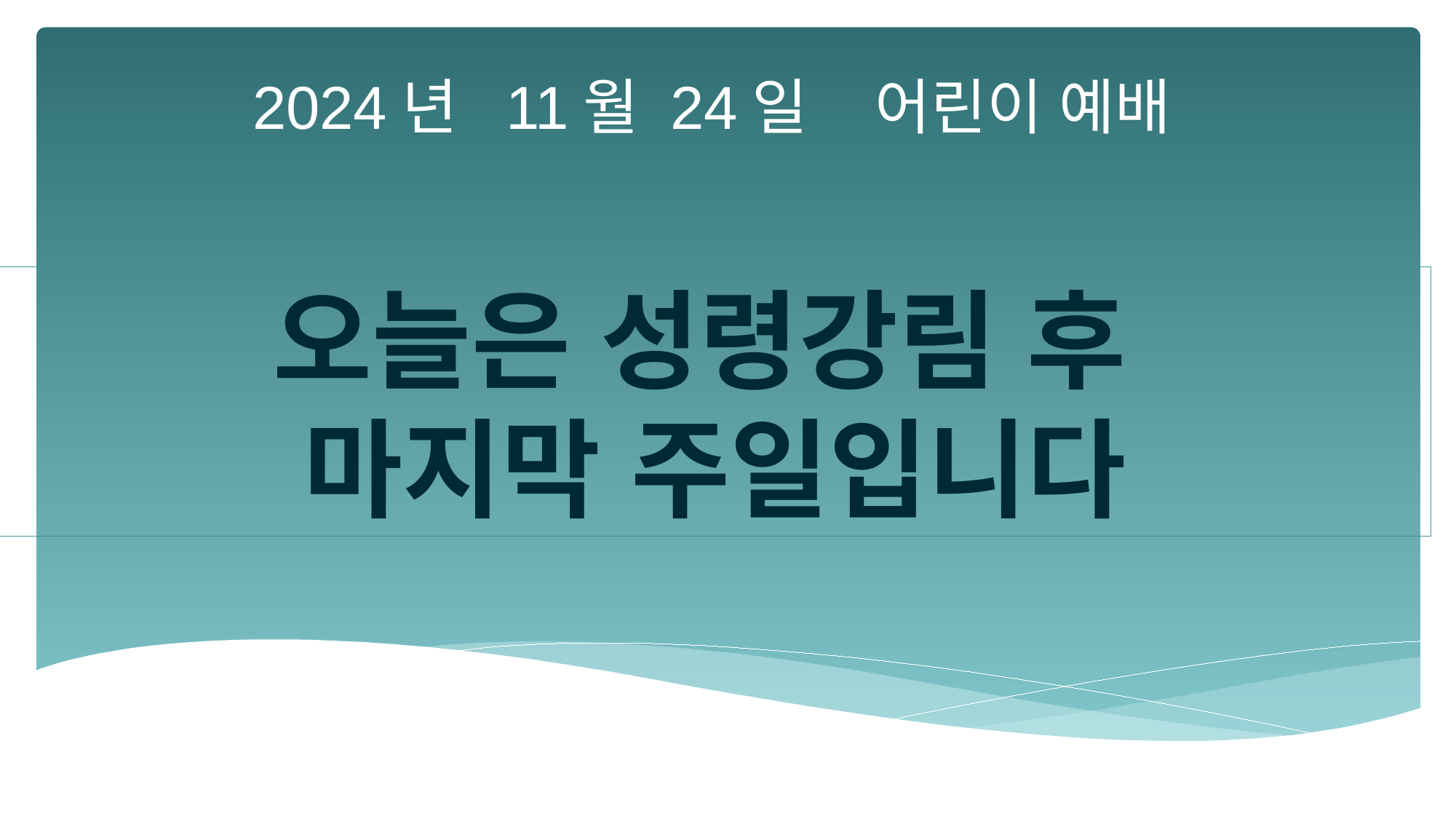

2024년  11월 24일    어린이 예배
오늘은 성령강림 후
마지막 주일입니다